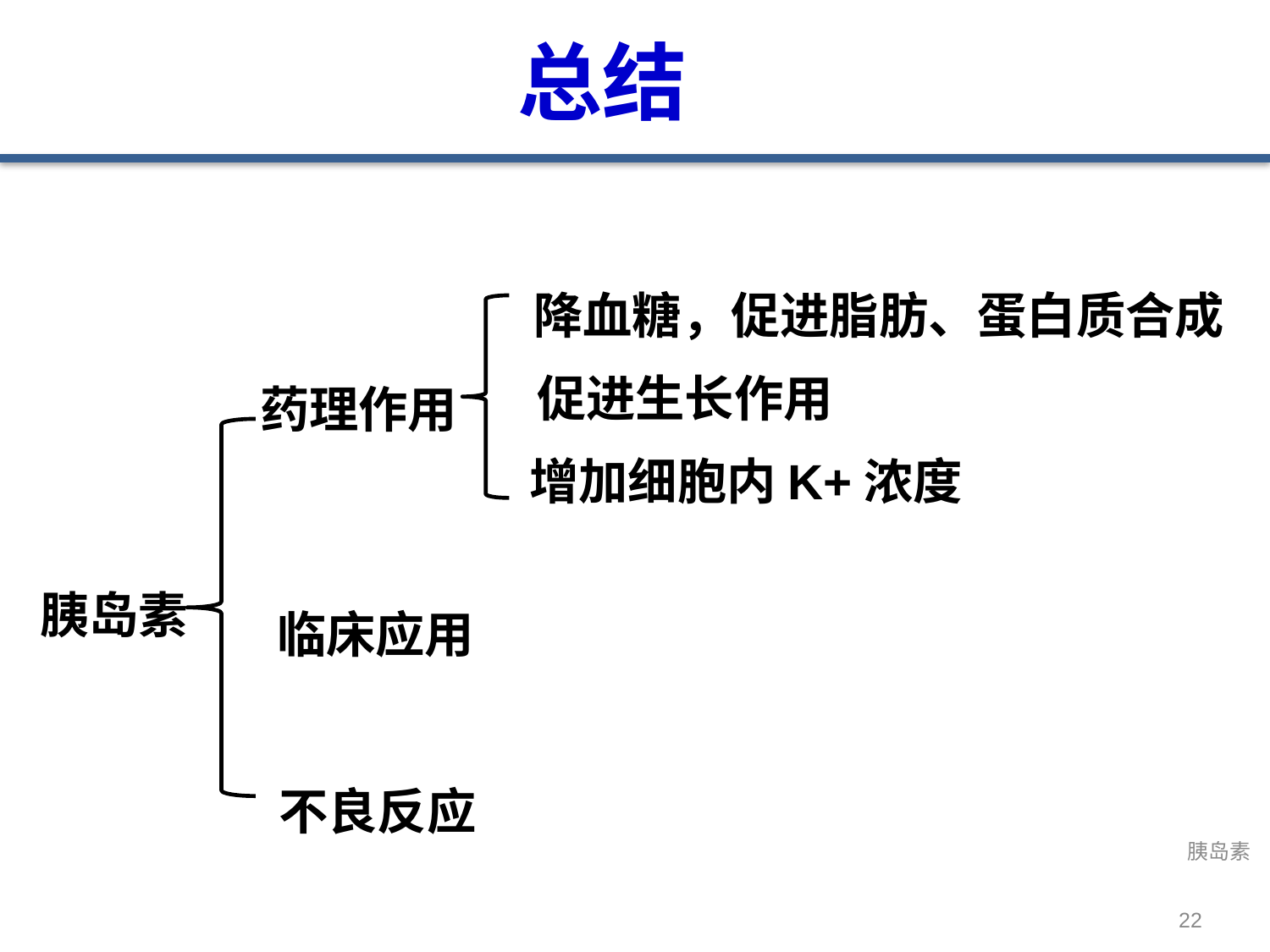

# 总结
降血糖，促进脂肪、蛋白质合成
促进生长作用
增加细胞内K+浓度

药理作用

胰岛素
临床应用
不良反应